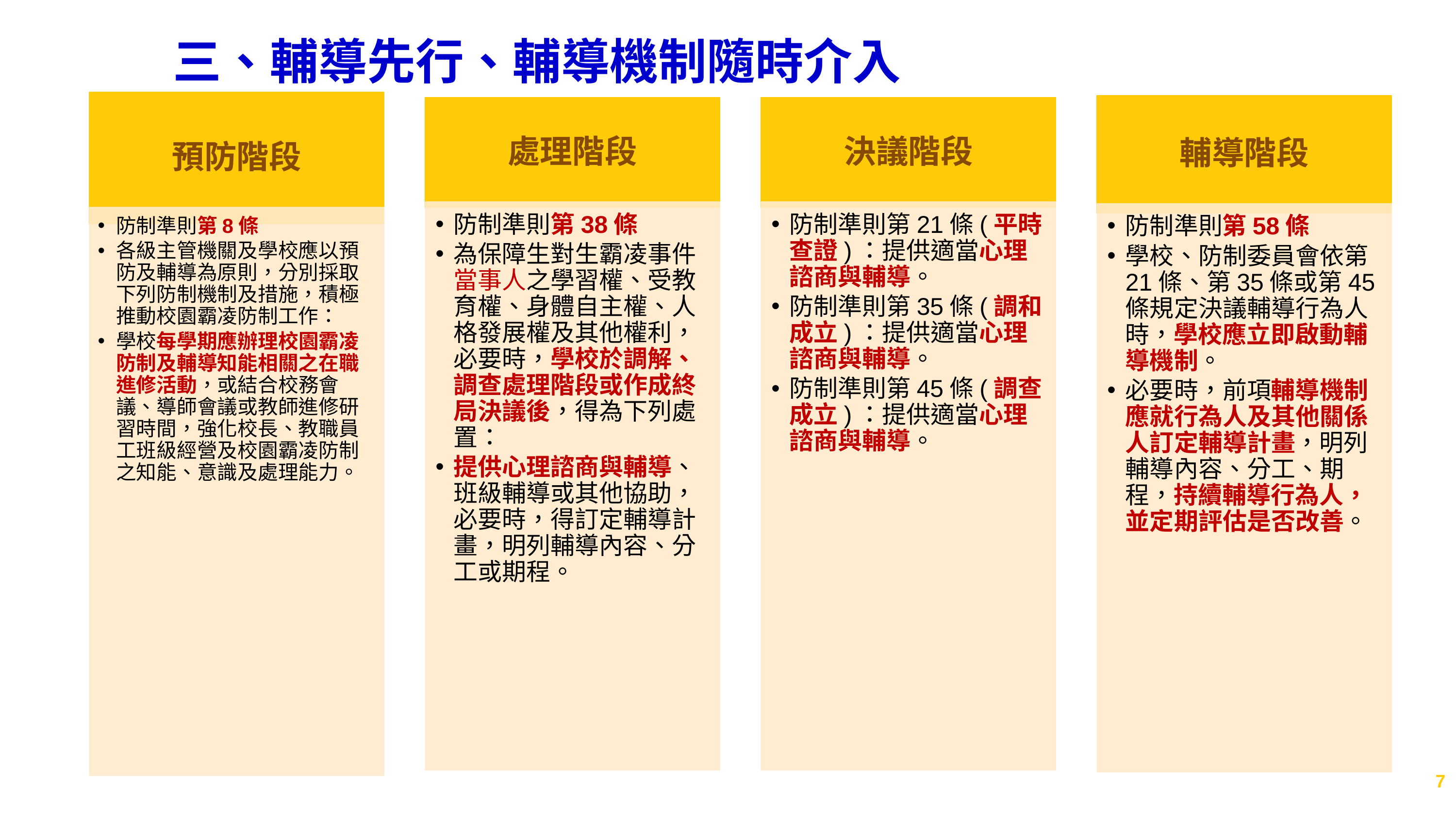

三、輔導先行、輔導機制隨時介入
預防階段
防制準則第8條
各級主管機關及學校應以預防及輔導為原則，分別採取下列防制機制及措施，積極推動校園霸凌防制工作：
學校每學期應辦理校園霸凌防制及輔導知能相關之在職進修活動，或結合校務會議、導師會議或教師進修研習時間，強化校長、教職員工班級經營及校園霸凌防制之知能、意識及處理能力。
處理階段
防制準則第38條
為保障生對生霸凌事件當事人之學習權、受教育權、身體自主權、人格發展權及其他權利，必要時，學校於調解、調查處理階段或作成終局決議後，得為下列處置：
提供心理諮商與輔導、班級輔導或其他協助，必要時，得訂定輔導計畫，明列輔導內容、分工或期程。
決議階段
防制準則第21條(平時查證)：提供適當心理諮商與輔導。
防制準則第35條(調和成立)：提供適當心理諮商與輔導。
防制準則第45條(調查成立)：提供適當心理諮商與輔導。
輔導階段
防制準則第58條
學校、防制委員會依第21條、第35條或第45條規定決議輔導行為人時，學校應立即啟動輔導機制。
必要時，前項輔導機制應就行為人及其他關係人訂定輔導計畫，明列輔導內容、分工、期程，持續輔導行為人，並定期評估是否改善。

7